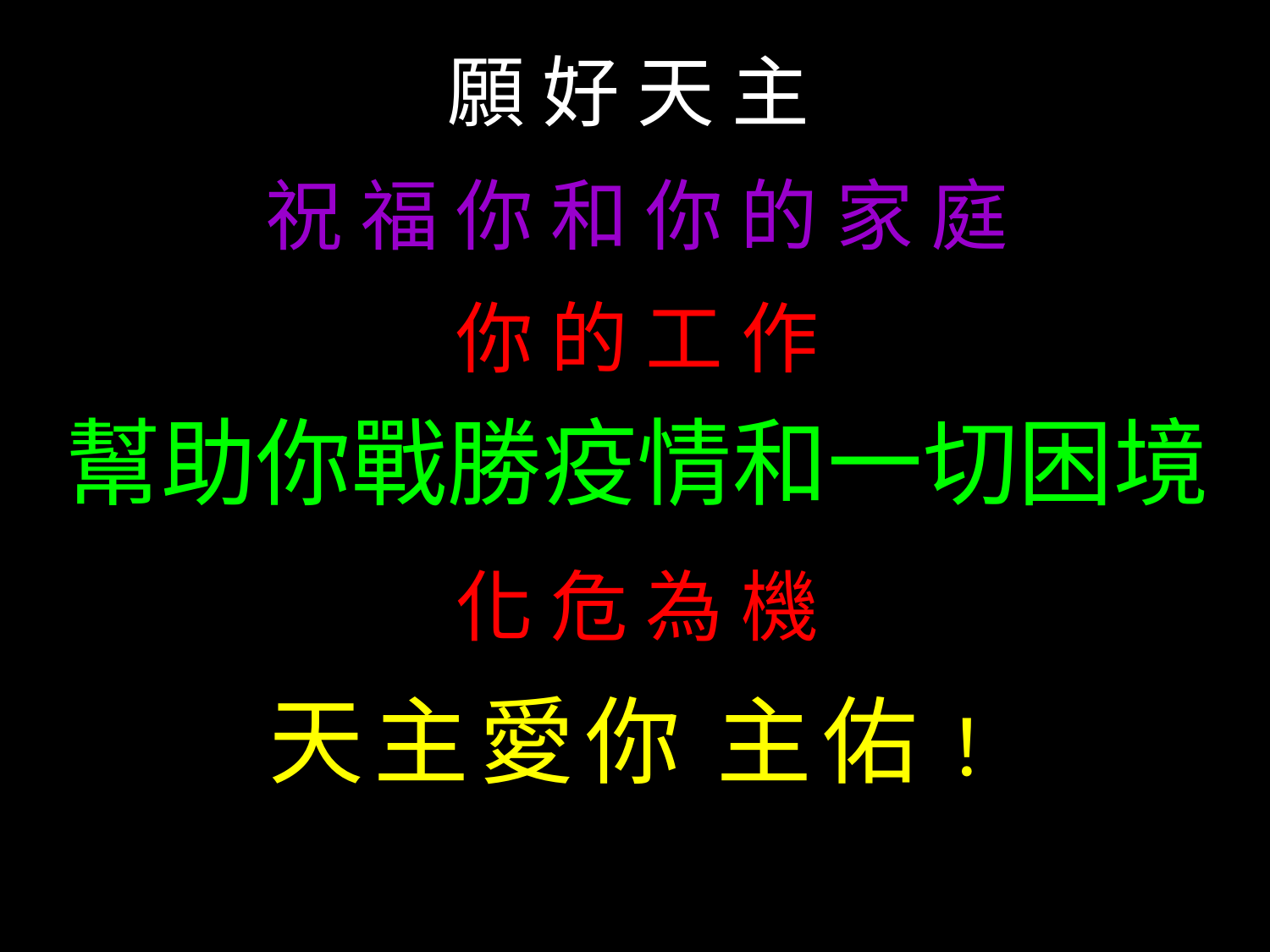

願 好 天 主
祝 福 你 和 你 的 家 庭
你 的 工 作
幫助你戰勝疫情和一切困境
化 危 為 機
天主愛你 主佑！